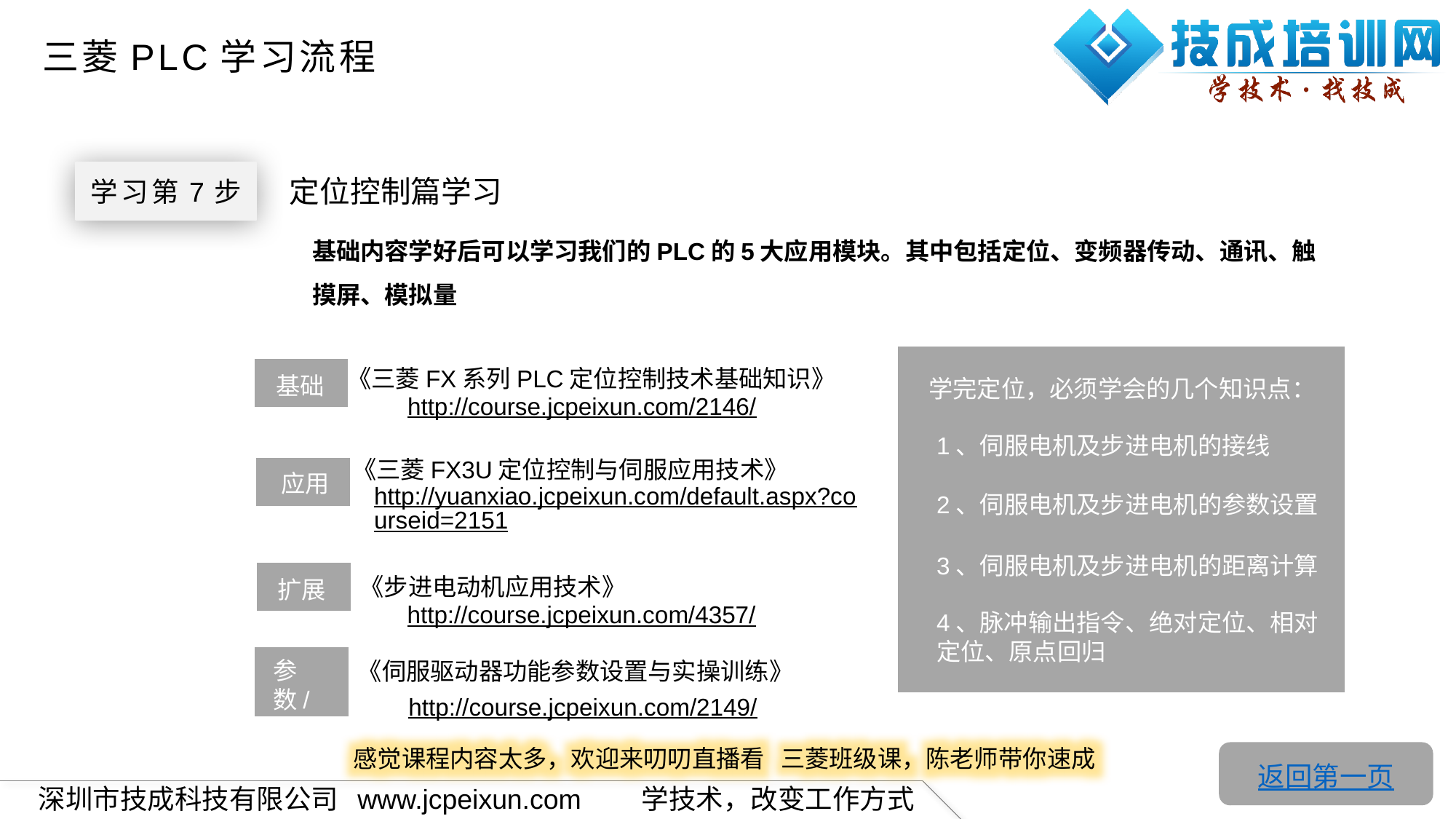

三菱PLC学习流程

学习第7步

     定位控制篇学习
基础内容学好后可以学习我们的PLC的5大应用模块。其中包括定位、变频器传动、通讯、触摸屏、模拟量
《三菱FX系列PLC定位控制技术基础知识》

基础
学完定位，必须学会的几个知识点：
http://course.jcpeixun.com/2146/

1、伺服电机及步进电机的接线
《三菱FX3U定位控制与伺服应用技术》

应用
http://yuanxiao.jcpeixun.com/default.aspx?courseid=2151

2、伺服电机及步进电机的参数设置
3、伺服电机及步进电机的距离计算
《步进电动机应用技术》

扩展
http://course.jcpeixun.com/4357/

4、脉冲输出指令、绝对定位、相对定位、原点回归

参数/计算
《伺服驱动器功能参数设置与实操训练》
http://course.jcpeixun.com/2149/

感觉课程内容太多，欢迎来叨叨直播看   三菱班级课，陈老师带你速成

返回第一页